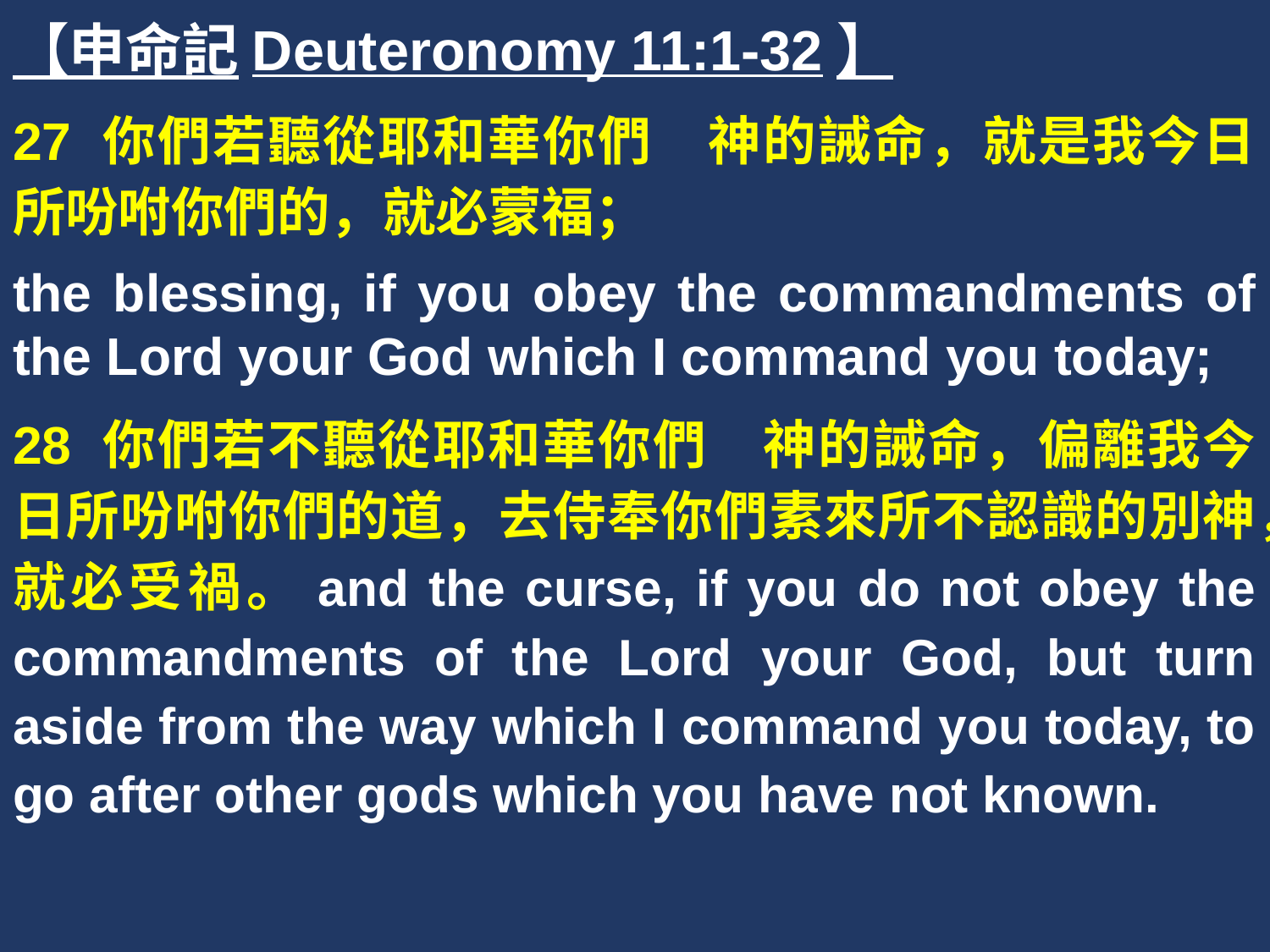

【申命記Deuteronomy 11:1-32】
27 你們若聽從耶和華你們　神的誡命，就是我今日所吩咐你們的，就必蒙福；
the blessing, if you obey the commandments of the Lord your God which I command you today;
28 你們若不聽從耶和華你們　神的誡命，偏離我今日所吩咐你們的道，去侍奉你們素來所不認識的別神，就必受禍。and the curse, if you do not obey the commandments of the Lord your God, but turn aside from the way which I command you today, to go after other gods which you have not known.